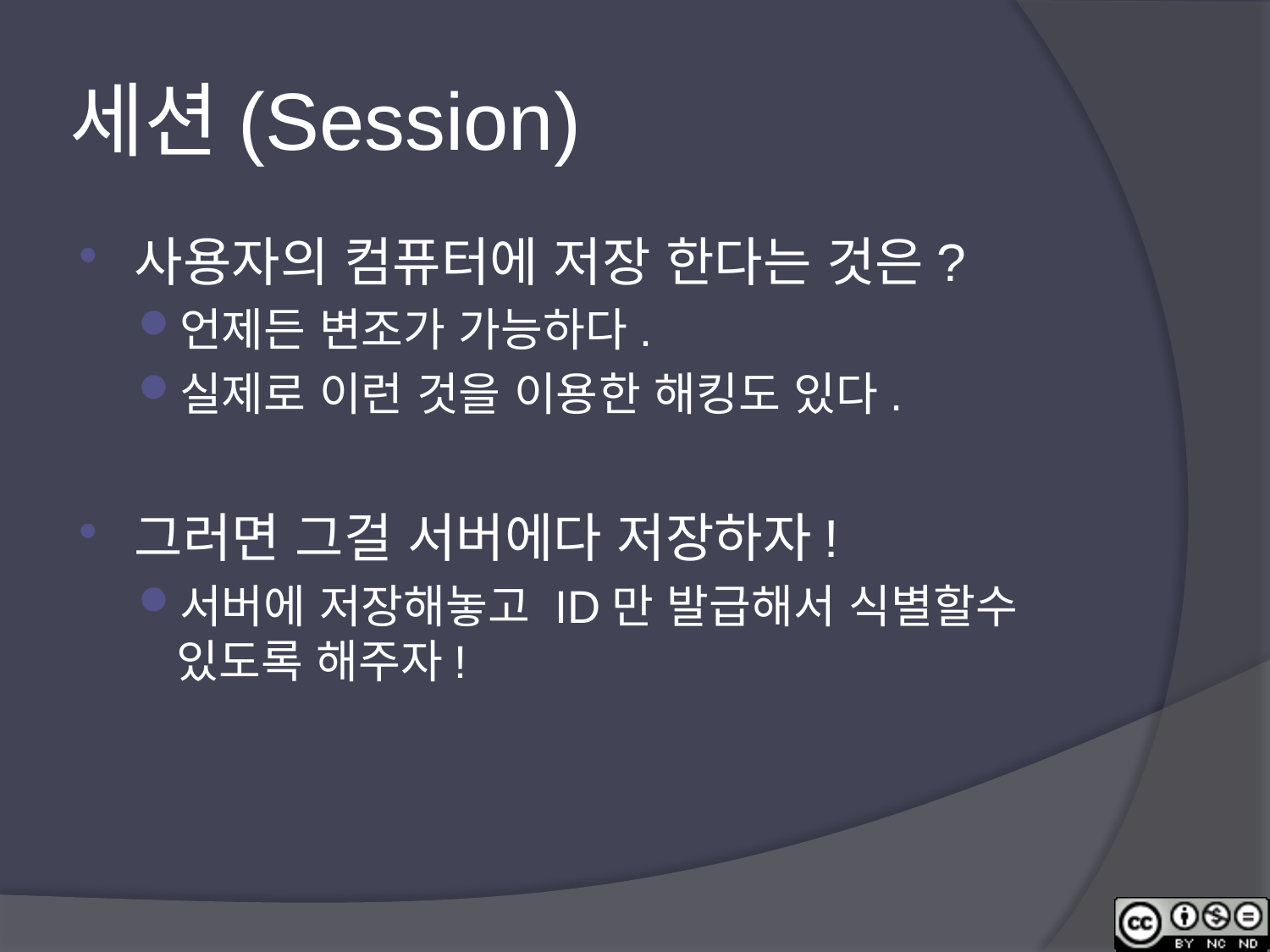

# 세션(Session)
사용자의 컴퓨터에 저장 한다는 것은?
언제든 변조가 가능하다.
실제로 이런 것을 이용한 해킹도 있다.

그러면 그걸 서버에다 저장하자!
서버에 저장해놓고 ID만 발급해서 식별할수 있도록 해주자!